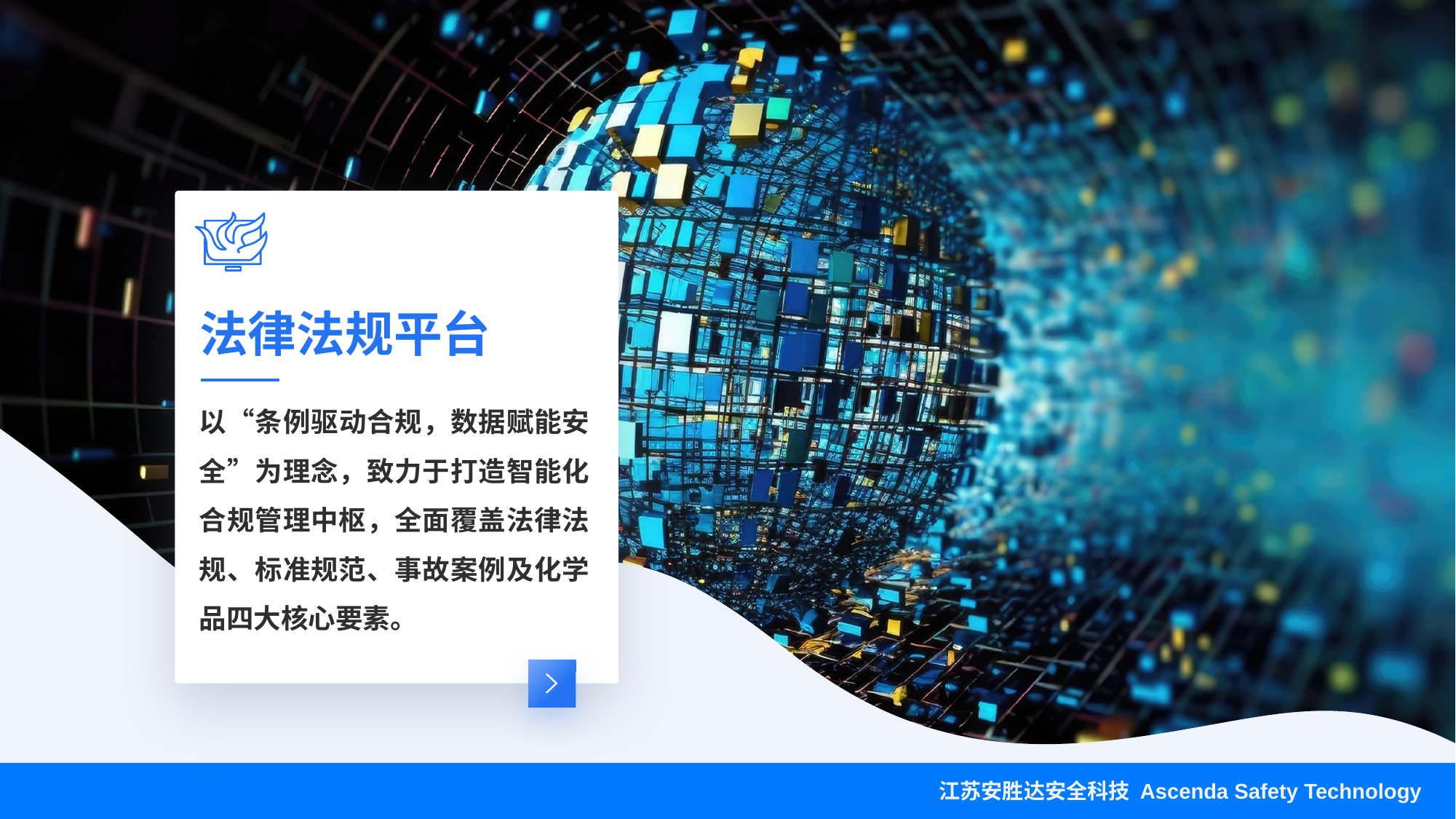

法律法规平台
以“条例驱动合规，数据赋能安全”为理念，致力于打造智能化合规管理中枢，全面覆盖法律法规、标准规范、事故案例及化学品四大核心要素。